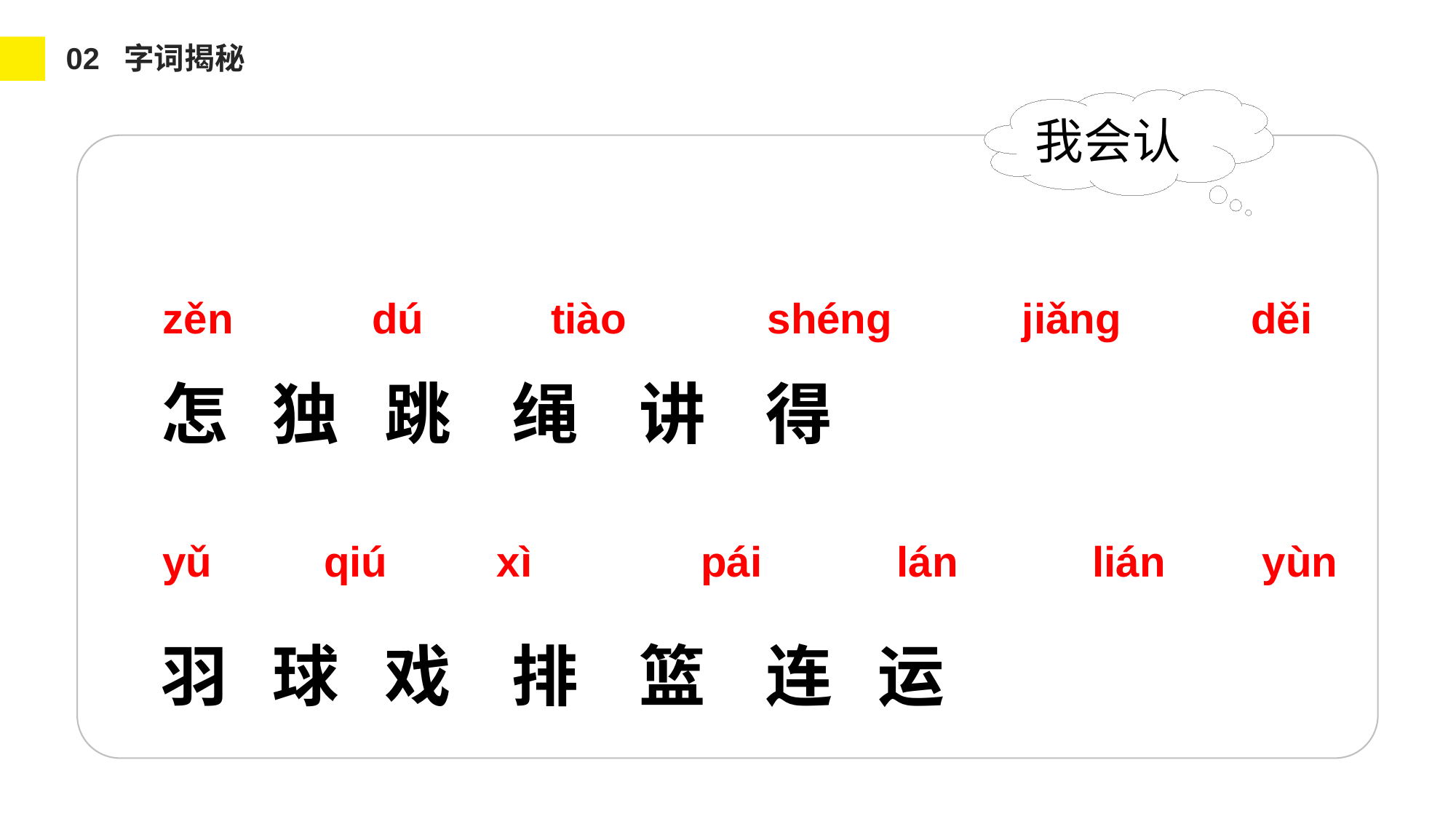

02  字词揭秘
我会认

怎   独   跳    绳    讲    得

羽   球   戏    排    篮    连   运
zěn
 dú
tiào
shénɡ
jiǎnɡ
děi
yǔ
qiú
xì
pái
lán
lián
 yùn